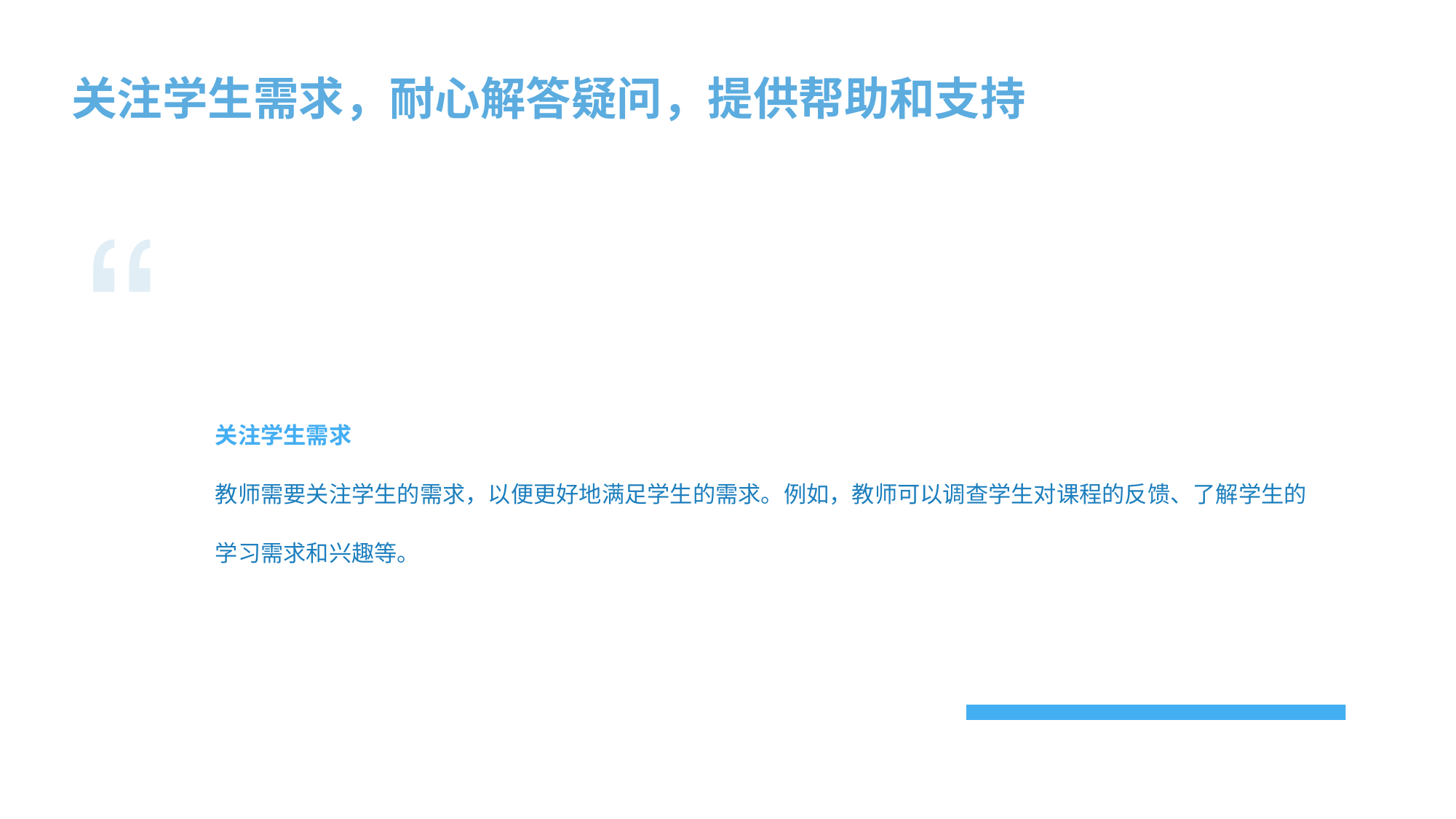

关注学生需求，耐心解答疑问，提供帮助和支持
“
关注学生需求
教师需要关注学生的需求，以便更好地满足学生的需求。例如，教师可以调查学生对课程的反馈、了解学生的学习需求和兴趣等。